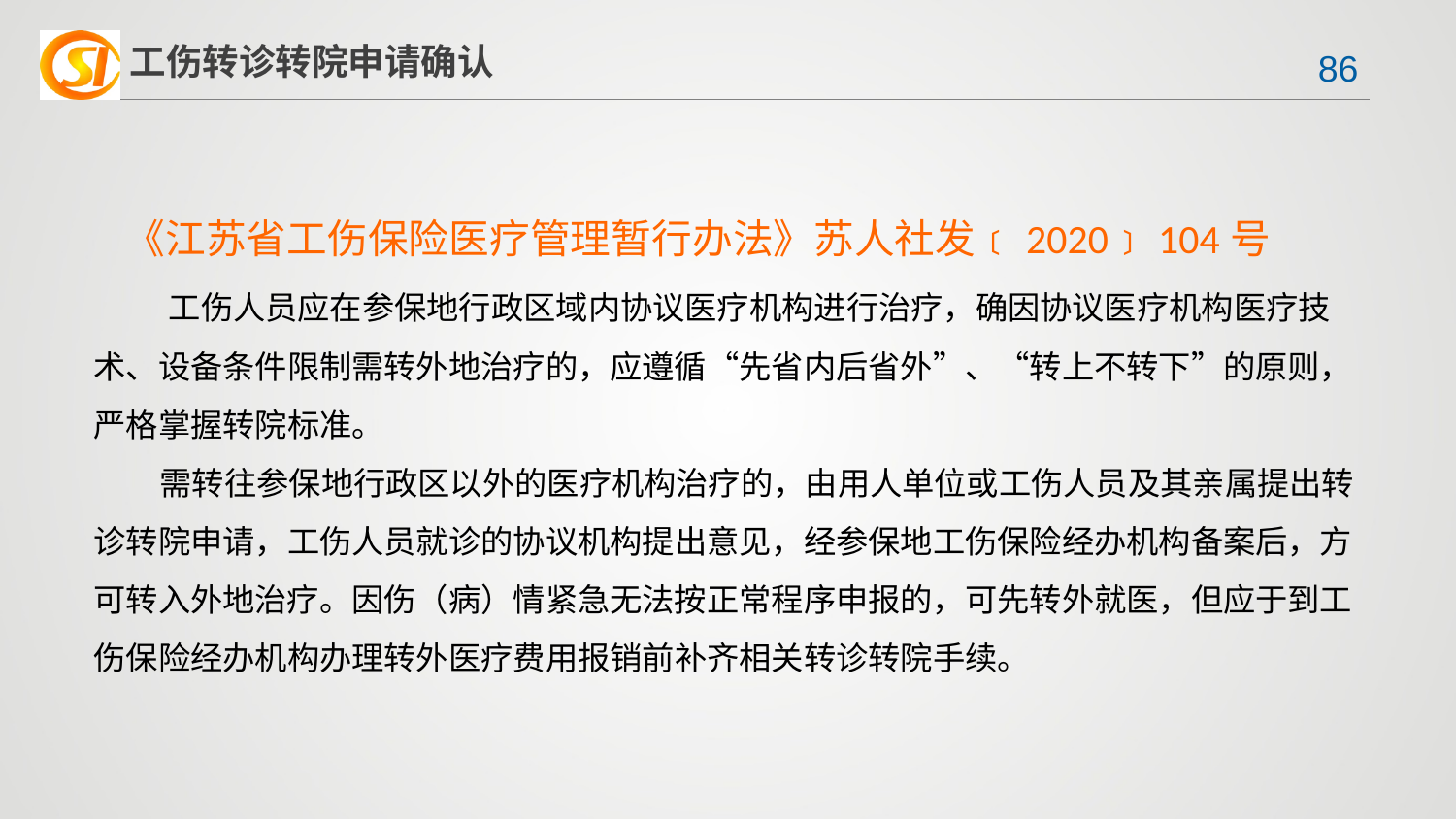

工伤转诊转院申请确认
《江苏省工伤保险医疗管理暂行办法》苏人社发﹝2020﹞ 104号
        工伤人员应在参保地行政区域内协议医疗机构进行治疗，确因协议医疗机构医疗技术、设备条件限制需转外地治疗的，应遵循“先省内后省外”、“转上不转下”的原则，严格掌握转院标准。
        需转往参保地行政区以外的医疗机构治疗的，由用人单位或工伤人员及其亲属提出转诊转院申请，工伤人员就诊的协议机构提出意见，经参保地工伤保险经办机构备案后，方可转入外地治疗。因伤（病）情紧急无法按正常程序申报的，可先转外就医，但应于到工伤保险经办机构办理转外医疗费用报销前补齐相关转诊转院手续。